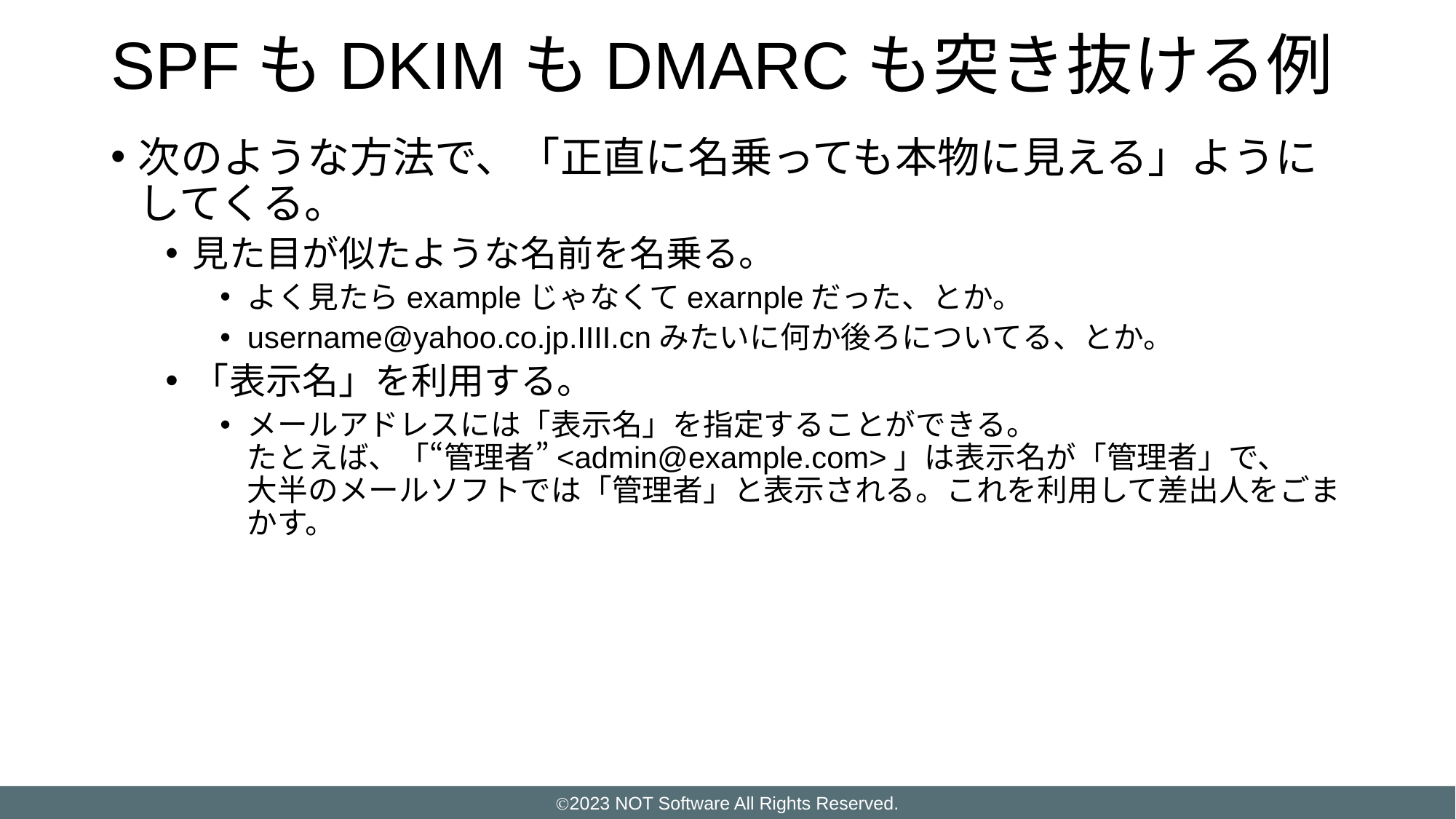

# SPFもDKIMもDMARCも突き抜ける例
次のような方法で、「正直に名乗っても本物に見える」ようにしてくる。
見た目が似たような名前を名乗る。
よく見たらexampleじゃなくてexarnpleだった、とか。
username@yahoo.co.jp.IIII.cnみたいに何か後ろについてる、とか。
「表示名」を利用する。
メールアドレスには「表示名」を指定することができる。
たとえば、「“管理者”<admin@example.com>」は表示名が「管理者」で、
大半のメールソフトでは「管理者」と表示される。これを利用して差出人をごまかす。